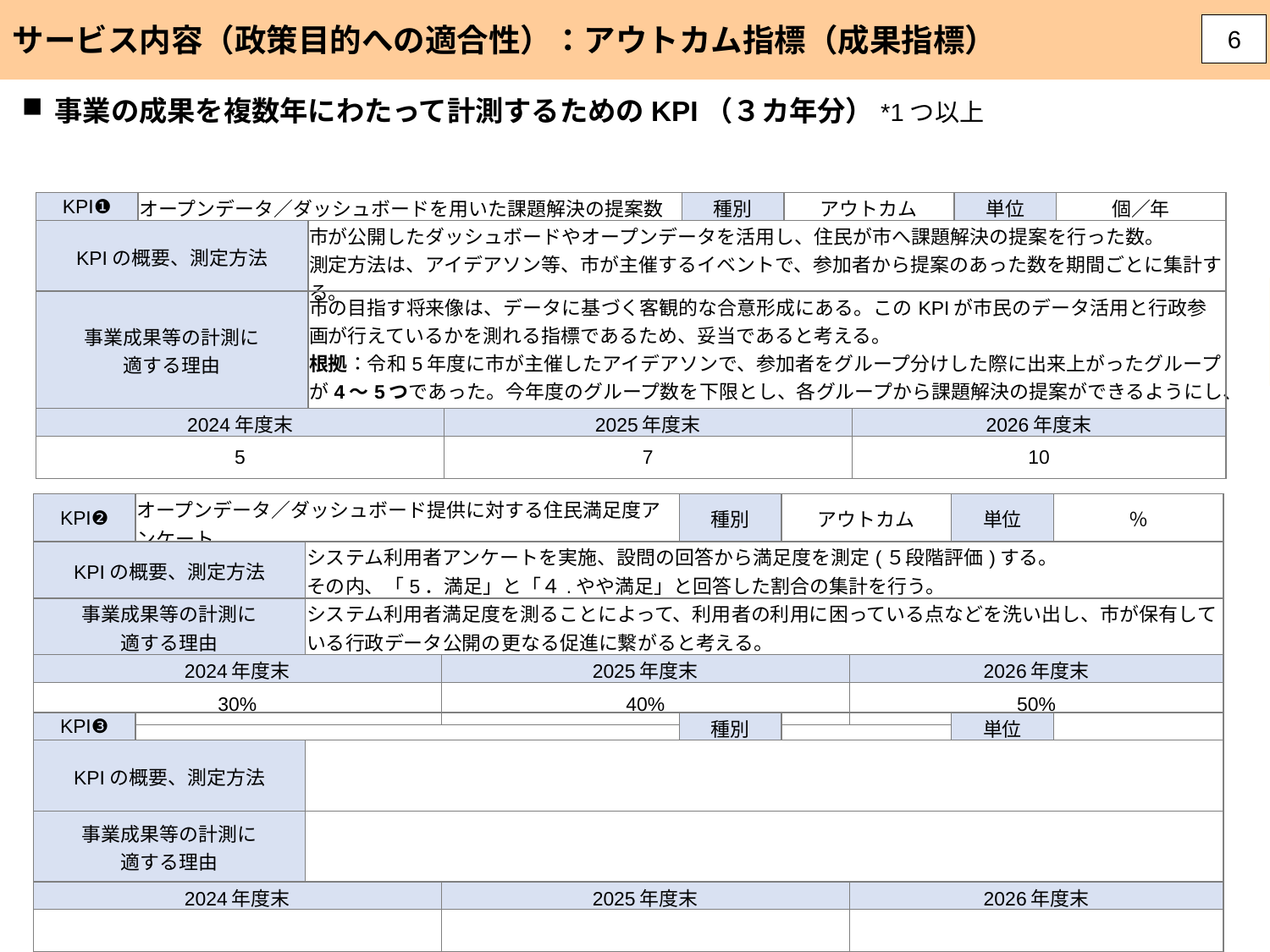

サービス内容（政策目的への適合性）：アウトカム指標（成果指標）
6
事業の成果を複数年にわたって計測するためのKPI（３カ年分）*1つ以上
・本事業の成果を測る指標としてKPI①が適切なのか判断ができません。
住民への裨益の成果を図る指標として適する理由を詳細に説明願います。

・KPI①が妥当な水準か判断できないため、数値の設定根拠を記載願います。

【沖縄市記載】
当初KPI①として設定した「オープンデータ／ダッシュボードを用いた事業・政策の企画立案数」について、庁内KPIとしての色合いが濃かったため、変更しました。
| KPI❶ | オープンデータ／ダッシュボードを用いた課題解決の提案数 |  |  | 種別 | アウトカム |  | 単位 | 個／年 |
| --- | --- | --- | --- | --- | --- | --- | --- | --- |
| KPIの概要、測定方法 |  | 市が公開したダッシュボードやオープンデータを活用し、住民が市へ課題解決の提案を行った数。 測定方法は、アイデアソン等、市が主催するイベントで、参加者から提案のあった数を期間ごとに集計する。 |  |  |  |  |  |  |
| 事業成果等の計測に 適する理由 |  | 市の目指す将来像は、データに基づく客観的な合意形成にある。このKPIが市民のデータ活用と行政参画が行えているかを測れる指標であるため、妥当であると考える。 根拠：令和5年度に市が主催したアイデアソンで、参加者をグループ分けした際に出来上がったグループが4～5つであった。今年度のグループ数を下限とし、各グループから課題解決の提案ができるようにし、最終年度で提案数が2倍増の提案数が頂けることを目標に、KPIを設定した。 |  |  |  |  |  |  |
| 2024年度末 |  |  | 2025年度末 |  |  | 2026年度末 |  |  |
| 5 |  |  | 7 |  |  | 10 |  |  |
| KPI❷ | オープンデータ／ダッシュボード提供に対する住民満足度アンケート |  |  | 種別 | アウトカム |  | 単位 | ％ |
| --- | --- | --- | --- | --- | --- | --- | --- | --- |
| KPIの概要、測定方法 |  | システム利用者アンケートを実施、設問の回答から満足度を測定(５段階評価)する。 その内、「5．満足」と「４.やや満足」と回答した割合の集計を行う。 |  |  |  |  |  |  |
| 事業成果等の計測に 適する理由 |  | システム利用者満足度を測ることによって、利用者の利用に困っている点などを洗い出し、市が保有している行政データ公開の更なる促進に繋がると考える。 |  |  |  |  |  |  |
| 2024年度末 |  |  | 2025年度末 |  |  | 2026年度末 |  |  |
| 30% |  |  | 40% |  |  | 50% |  |  |
| KPI❸ |  |  |  | 種別 |  |  | 単位 |  |
| --- | --- | --- | --- | --- | --- | --- | --- | --- |
| KPIの概要、測定方法 |  |  |  |  |  |  |  |  |
| 事業成果等の計測に 適する理由 |  |  |  |  |  |  |  |  |
| 2024年度末 |  |  | 2025年度末 |  |  | 2026年度末 |  |  |
|  |  |  |  |  |  |  |  |  |